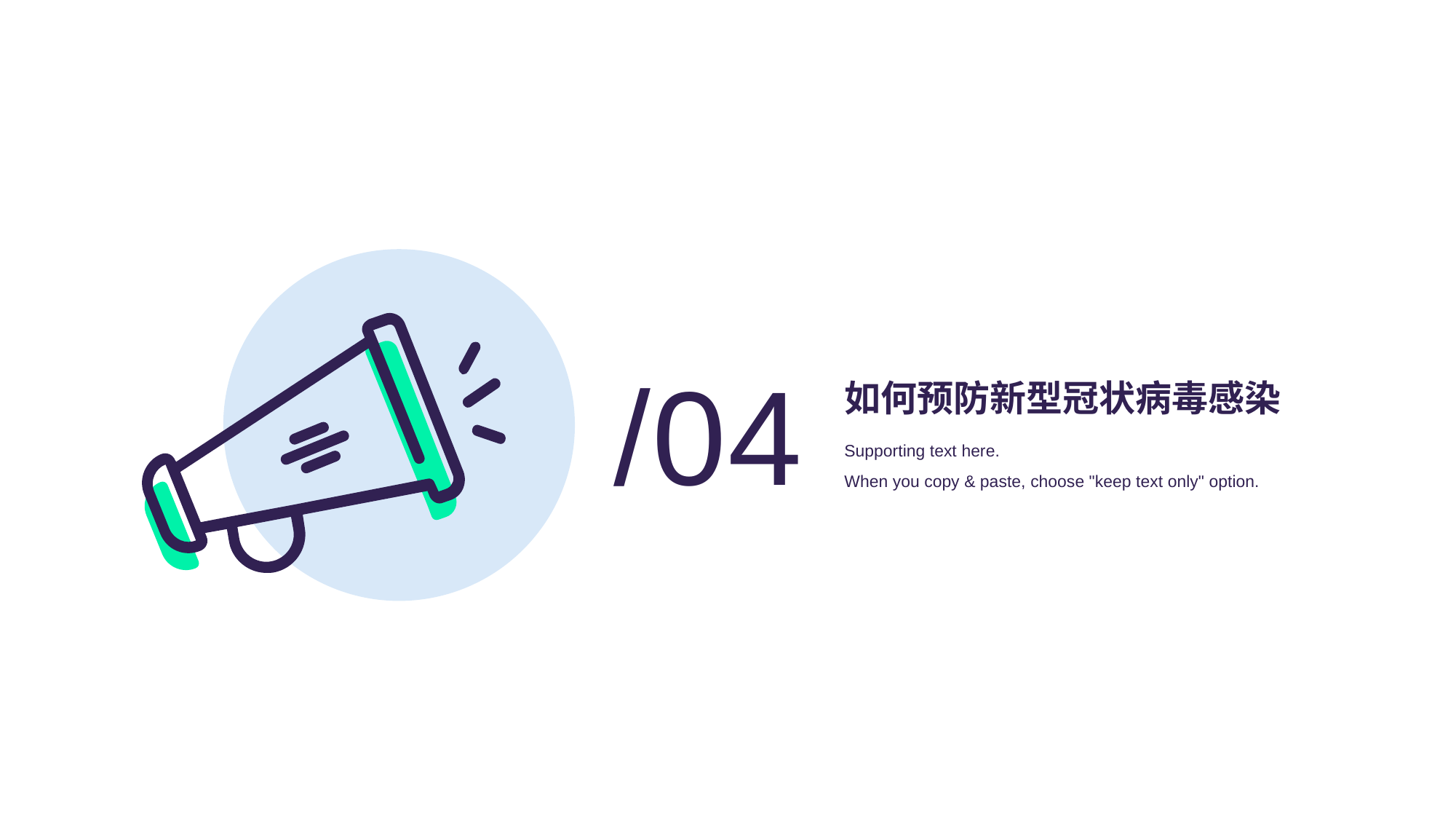

# 如何预防新型冠状病毒感染
/04
Supporting text here.
When you copy & paste, choose "keep text only" option.